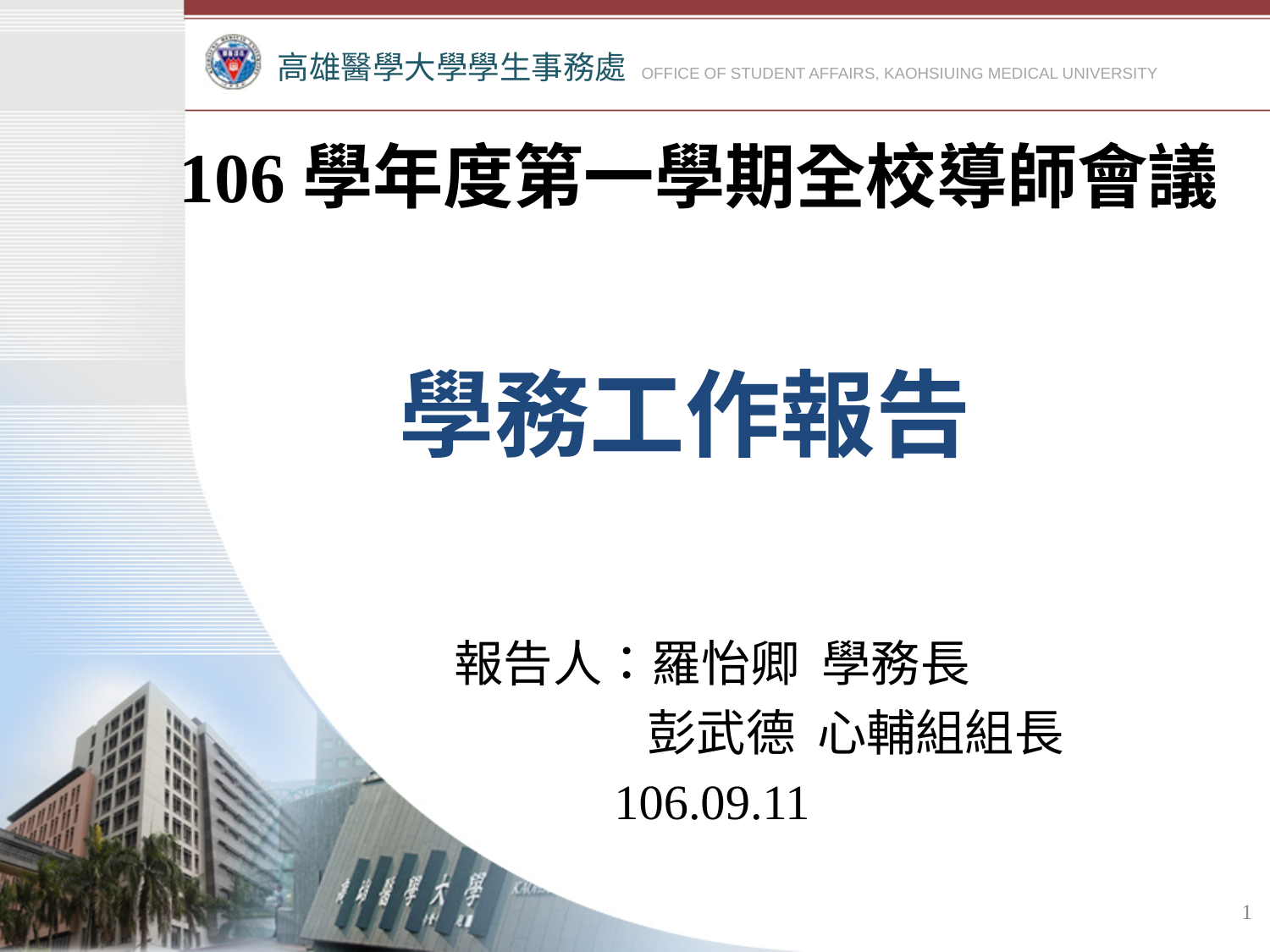

高雄醫學大學學生事務處 OFFICE OF STUDENT AFFAIRS, KAOHSIUING MEDICAL UNIVERSITY
106學年度第一學期全校導師會議
學務工作報告
報告人：羅怡卿  學務長
                         彭武德  心輔組組長
106.09.11

1